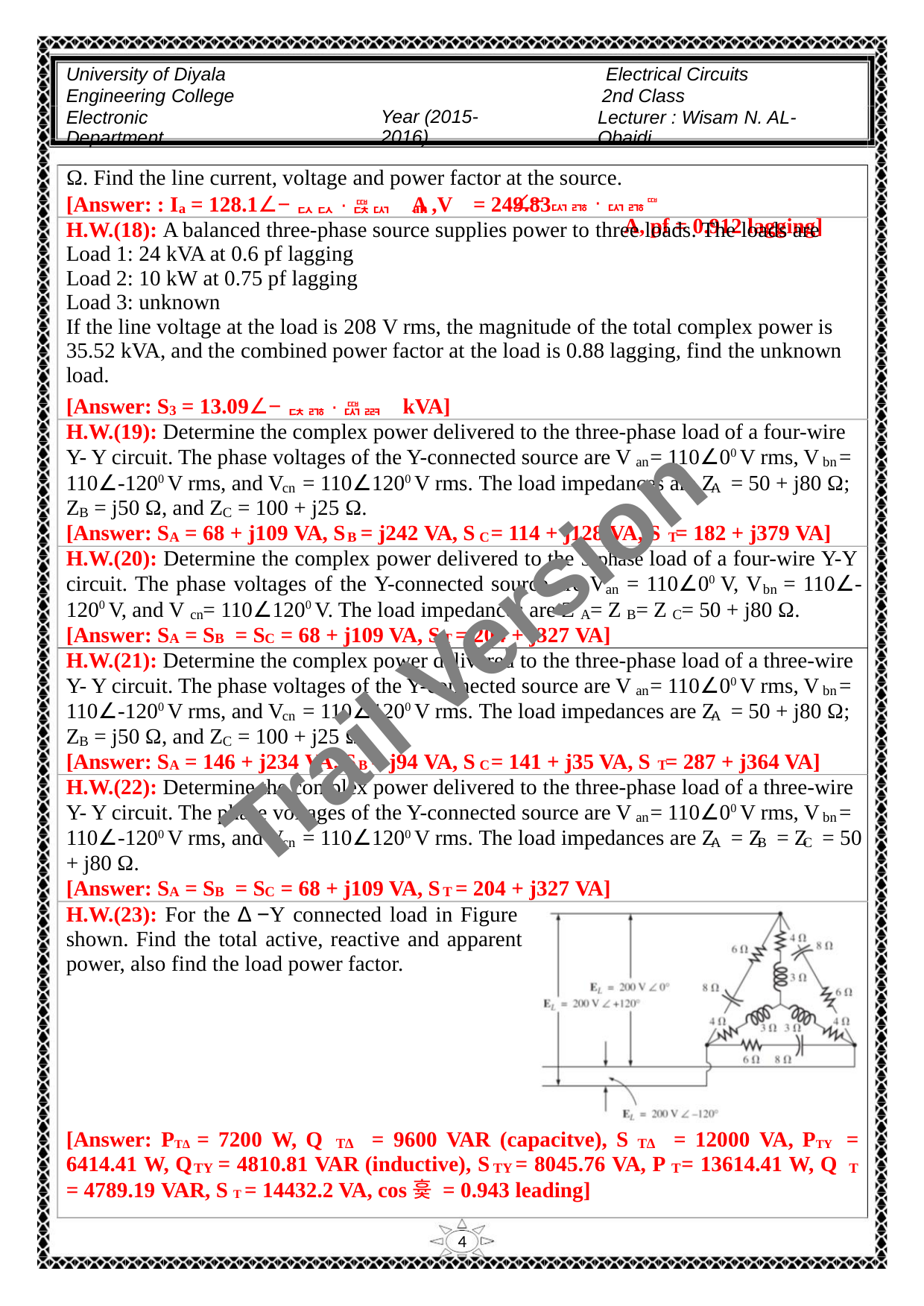

University of Diyala
Engineering College
Electronic Department
Electrical Circuits
2nd Class
Lecturer : Wisam N. AL-Obaidi
Year (2015-2016)
Ω. Find the line current, voltage and power factor at the source.
[Answer: : I = 128.1∠−ퟐퟐ ∙ ퟓퟑ A ,V = 249.83
ퟎ
∠−ퟑퟖ ∙ ퟑퟖퟎ
A, pf = 0.912 lagging]
a
an
H.W.(18): A balanced three-phase source supplies power to three loads. The loads are
Load 1: 24 kVA at 0.6 pf lagging
Load 2: 10 kW at 0.75 pf lagging
Load 3: unknown
If the line voltage at the load is 208 V rms, the magnitude of the total complex power is
35.52 kVA, and the combined power factor at the load is 0.88 lagging, find the unknown
load.
ퟎ
[Answer: S = 13.09∠−ퟓퟖ ∙ ퟑퟗ kVA]
3
H.W.(19): Determine the complex power delivered to the three-phase load of a four-wire
Y- Y circuit. The phase voltages of the Y-connected source are V = 110∠00 V rms, V =
an
bn
110∠-1200 V rms, and V = 110∠1200 V rms. The load impedances are Z = 50 + j80 Ω;
cn
A
Z = j50 Ω, and Z = 100 + j25 Ω.
B
C
[Answer: S = 68 + j109 VA, S = j242 VA, S = 114 + j128 VA, S = 182 + j379 VA]
A
B
C
T
H.W.(20): Determine the complex power delivered to the 3-phase load of a four-wire Y-Y
circuit. The phase voltages of the Y-connected source are V = 110∠00 V, V = 110∠-
an
bn
Trail Version
Trail Version
Trail Version
Trail Version
Trail Version
Trail Version
Trail Version
Trail Version
Trail Version
Trail Version
Trail Version
Trail Version
Trail Version
1200 V, and V = 110∠1200 V. The load impedances are Z = Z = Z = 50 + j80 Ω.
cn
A
B
C
[Answer: S = S = S = 68 + j109 VA, S = 204 + j327 VA]
A
B
C
T
H.W.(21): Determine the complex power delivered to the three-phase load of a three-wire
Y- Y circuit. The phase voltages of the Y-connected source are V = 110∠00 V rms, V =
an
bn
110∠-1200 V rms, and V = 110∠1200 V rms. The load impedances are Z = 50 + j80 Ω;
cn
A
Z = j50 Ω, and Z = 100 + j25 Ω.
B
C
[Answer: S = 146 + j234 VA, S = j94 VA, S = 141 + j35 VA, S = 287 + j364 VA]
A
B
C
T
H.W.(22): Determine the complex power delivered to the three-phase load of a three-wire
Y- Y circuit. The phase voltages of the Y-connected source are V = 110∠00 V rms, V =
an
bn
110∠-1200 V rms, and V = 110∠1200 V rms. The load impedances are Z = Z = Z = 50
cn
A
B
C
+ j80 Ω.
[Answer: S = S = S = 68 + j109 VA, S = 204 + j327 VA]
A
B
C
T
H.W.(23): For the ∆ −Y connected load in Figure
shown. Find the total active, reactive and apparent
power, also find the load power factor.
[Answer: PT∆ = 7200 W, Q
= 9600 VAR (capacitve), S
= 12000 VA, PTY
=
T∆
T∆
6414.41 W, Q = 4810.81 VAR (inductive), S = 8045.76 VA, P = 13614.41 W, Q
TY
TY
T
T
= 4789.19 VAR, S T = 14432.2 VA, cos흋 = 0.943 leading]
4